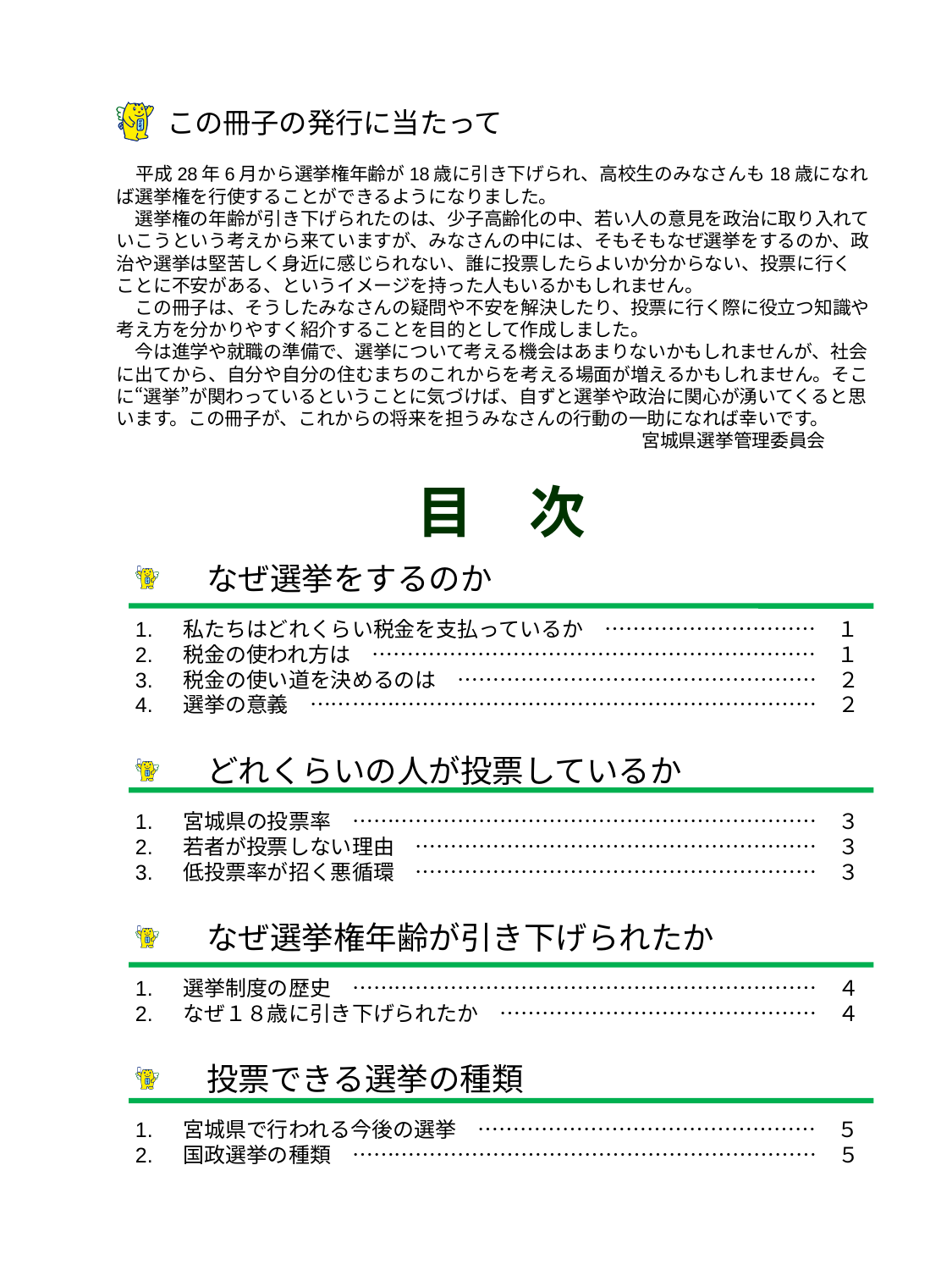

この冊子の発行に当たって

　平成28年6月から選挙権年齢が18歳に引き下げられ、高校生のみなさんも18歳になれば選挙権を行使することができるようになりました。
　選挙権の年齢が引き下げられたのは、少子高齢化の中、若い人の意見を政治に取り入れていこうという考えから来ていますが、みなさんの中には、そもそもなぜ選挙をするのか、政治や選挙は堅苦しく身近に感じられない、誰に投票したらよいか分からない、投票に行くことに不安がある、というイメージを持った人もいるかもしれません。
　この冊子は、そうしたみなさんの疑問や不安を解決したり、投票に行く際に役立つ知識や考え方を分かりやすく紹介することを目的として作成しました。
　今は進学や就職の準備で、選挙について考える機会はあまりないかもしれませんが、社会に出てから、自分や自分の住むまちのこれからを考える場面が増えるかもしれません。そこに“選挙”が関わっているということに気づけば、自ずと選挙や政治に関心が湧いてくると思います。この冊子が、これからの将来を担うみなさんの行動の一助になれば幸いです。
宮城県選挙管理委員会
目　次
　なぜ選挙をするのか

私たちはどれくらい税金を支払っているか　…………………………　１
税金の使われ方は　………………………………………………………　１
税金の使い道を決めるのは　……………………………………………　２
選挙の意義　………………………………………………………………　２

　どれくらいの人が投票しているか

宮城県の投票率　…………………………………………………………　３
若者が投票しない理由　…………………………………………………　３
低投票率が招く悪循環　…………………………………………………　３

　なぜ選挙権年齢が引き下げられたか

選挙制度の歴史　…………………………………………………………　４
なぜ１８歳に引き下げられたか　………………………………………　４

　投票できる選挙の種類

宮城県で行われる今後の選挙　…………………………………………　５
国政選挙の種類　…………………………………………………………　５